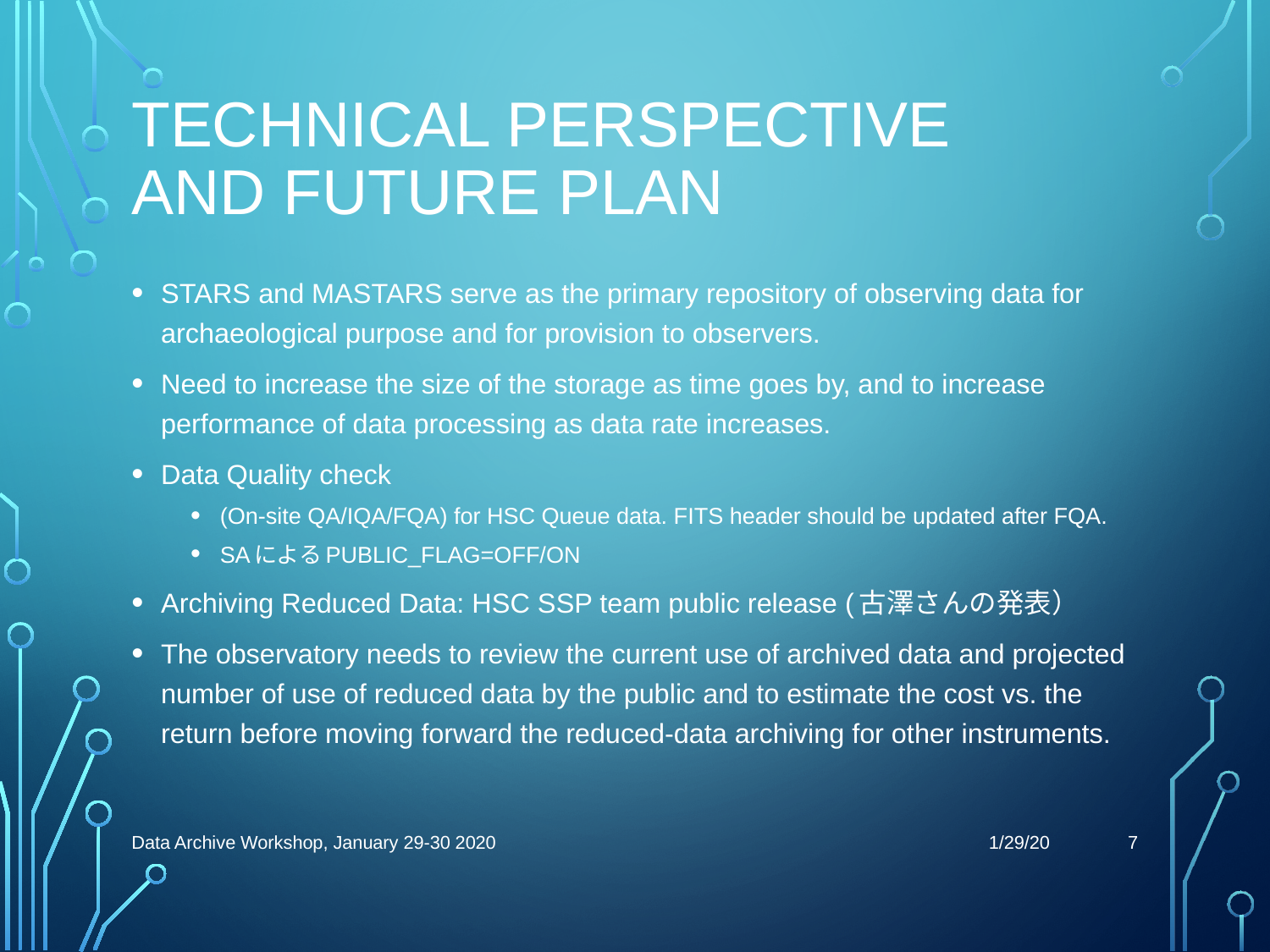

# Technical perspective and future plan
STARS and MASTARS serve as the primary repository of observing data for archaeological purpose and for provision to observers.
Need to increase the size of the storage as time goes by, and to increase performance of data processing as data rate increases.
Data Quality check
(On-site QA/IQA/FQA) for HSC Queue data. FITS header should be updated after FQA.
SAによるPUBLIC_FLAG=OFF/ON
Archiving Reduced Data: HSC SSP team public release (古澤さんの発表）
The observatory needs to review the current use of archived data and projected number of use of reduced data by the public and to estimate the cost vs. the return before moving forward the reduced-data archiving for other instruments.
7
Data Archive Workshop, January 29-30 2020
1/29/20